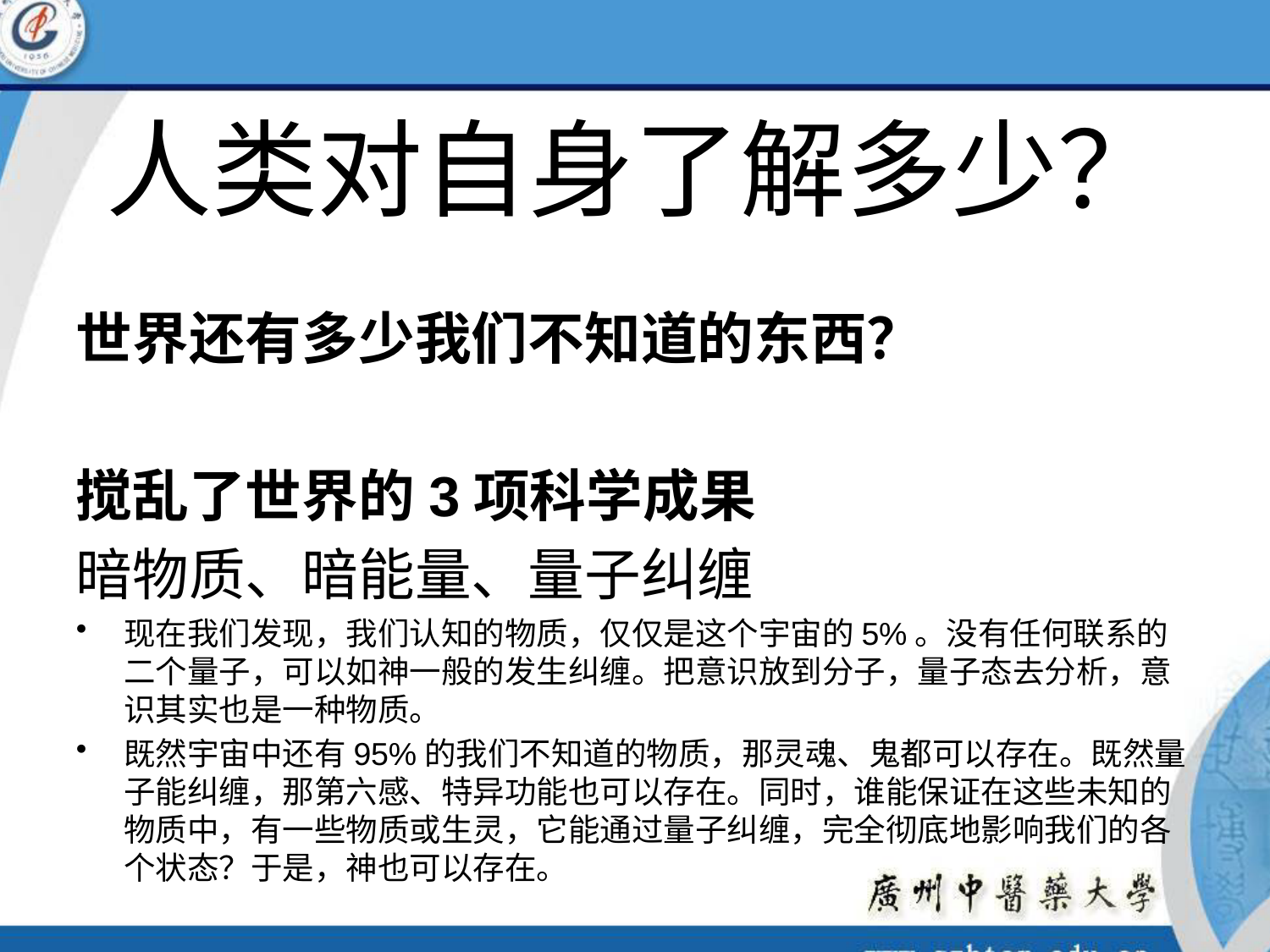

# 人类对自身了解多少？
世界还有多少我们不知道的东西？

搅乱了世界的3项科学成果
暗物质、暗能量、量子纠缠
现在我们发现，我们认知的物质，仅仅是这个宇宙的5%。没有任何联系的二个量子，可以如神一般的发生纠缠。把意识放到分子，量子态去分析，意识其实也是一种物质。
既然宇宙中还有95%的我们不知道的物质，那灵魂、鬼都可以存在。既然量子能纠缠，那第六感、特异功能也可以存在。同时，谁能保证在这些未知的物质中，有一些物质或生灵，它能通过量子纠缠，完全彻底地影响我们的各个状态？于是，神也可以存在。